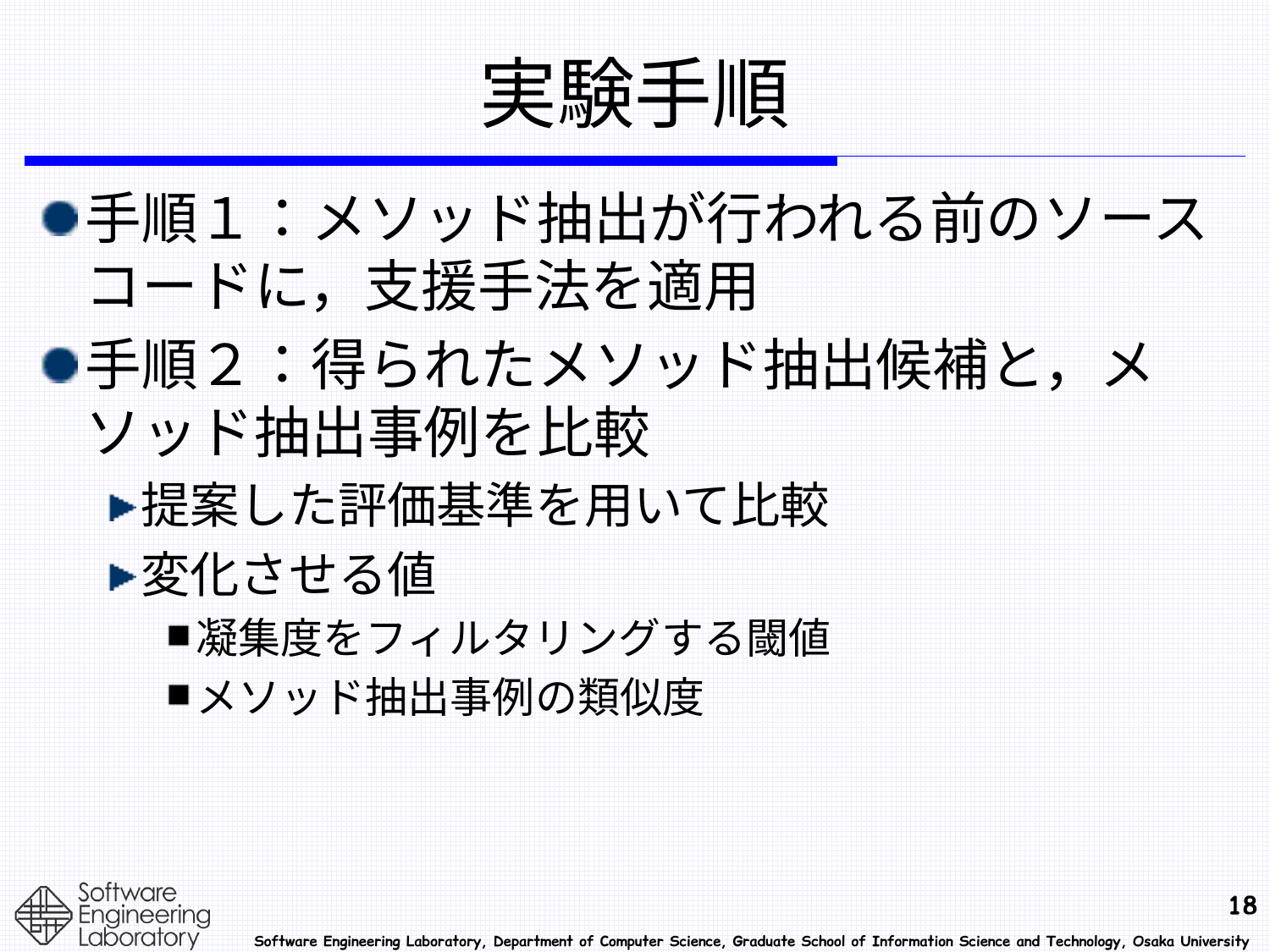

# 実験手順
手順１：メソッド抽出が行われる前のソースコードに，支援手法を適用
手順２：得られたメソッド抽出候補と，メソッド抽出事例を比較
提案した評価基準を用いて比較
変化させる値
凝集度をフィルタリングする閾値
メソッド抽出事例の類似度